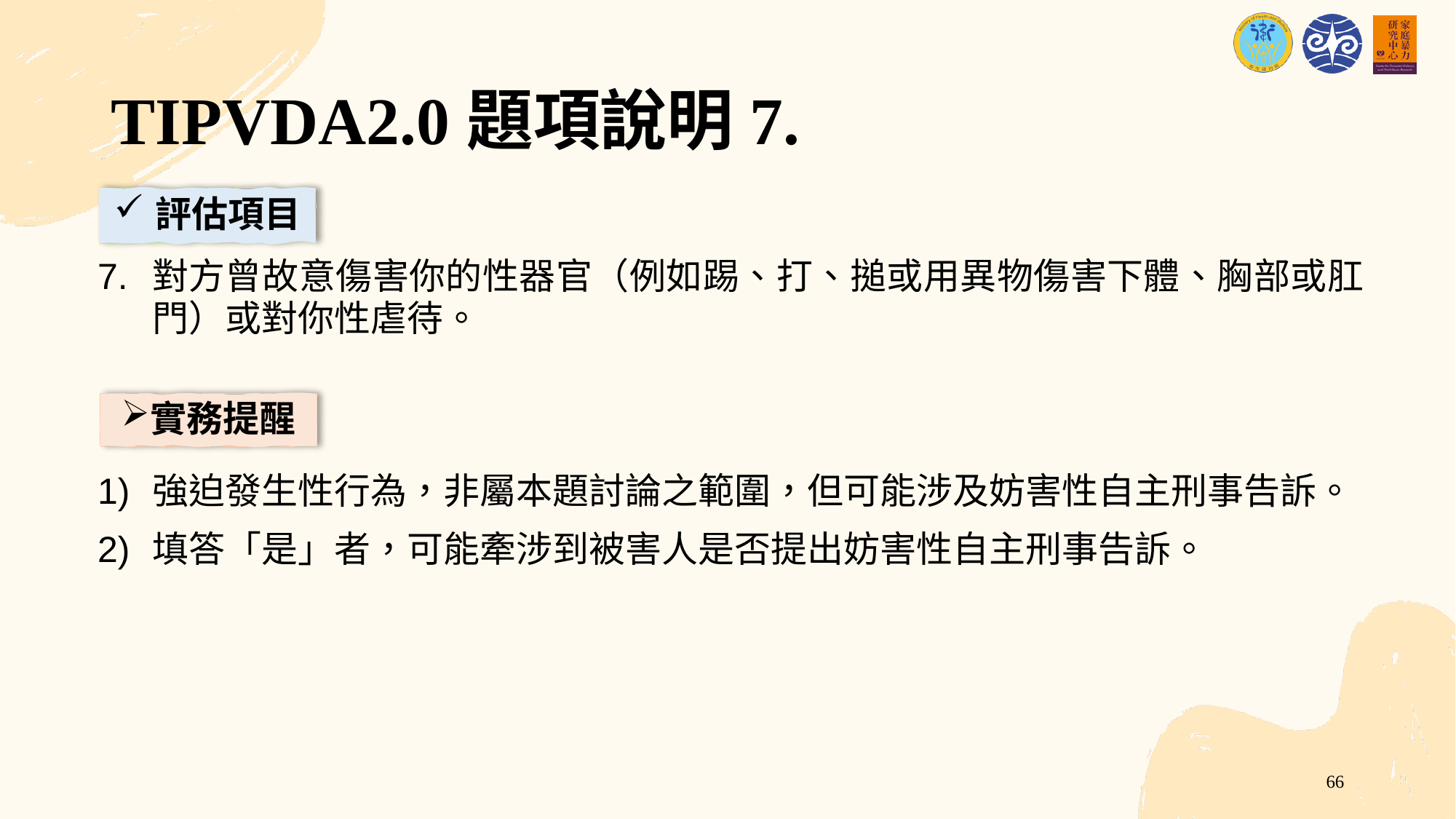

# TIPVDA2.0題項說明7.
評估項目
對方曾故意傷害你的性器官（例如踢、打、搥或用異物傷害下體、胸部或肛門）或對你性虐待。
實務提醒
強迫發生性行為，非屬本題討論之範圍，但可能涉及妨害性自主刑事告訴。
填答「是」者，可能牽涉到被害人是否提出妨害性自主刑事告訴。
66